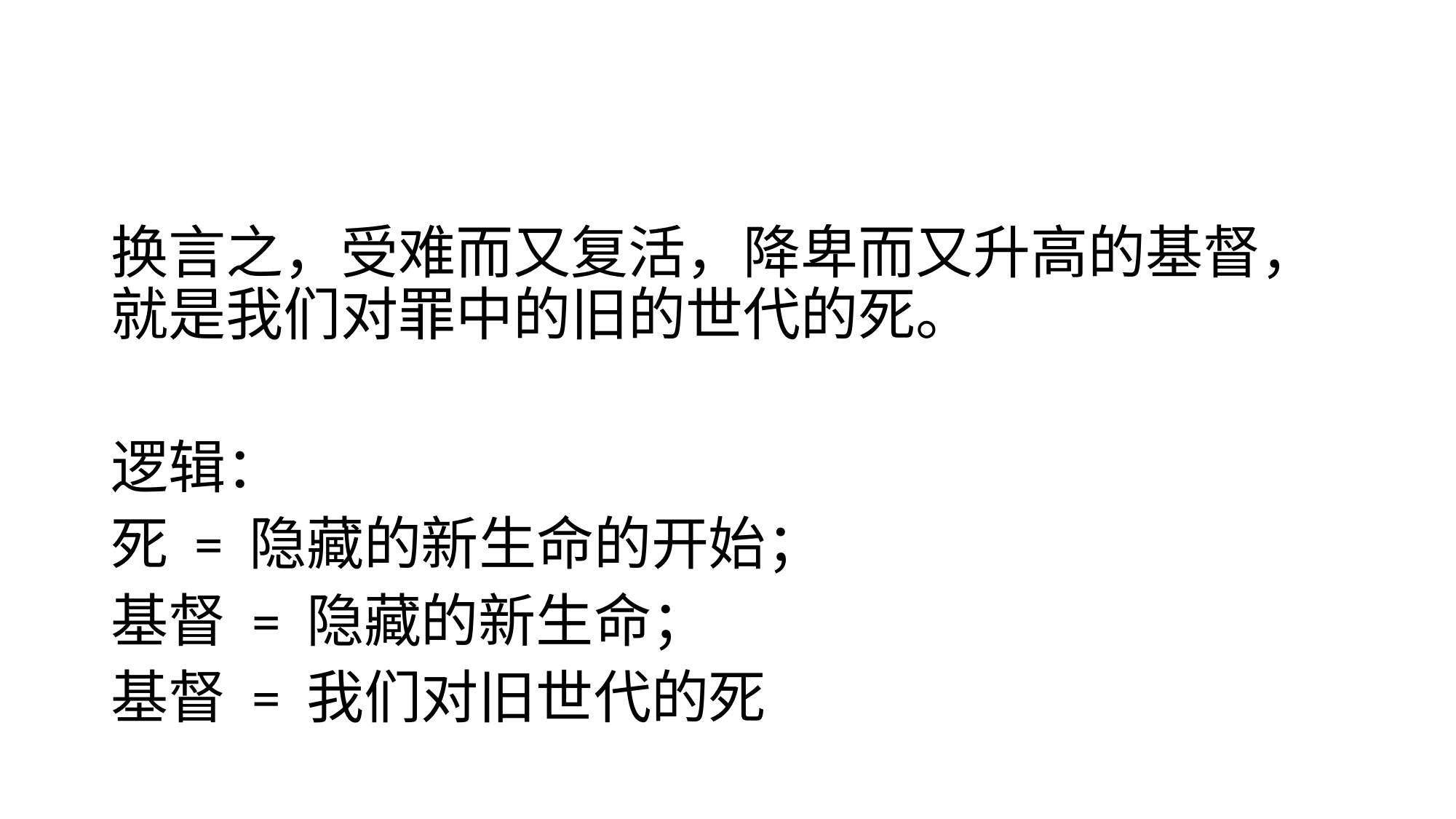

#
换言之，受难而又复活，降卑而又升高的基督，就是我们对罪中的旧的世代的死。

逻辑：
死 = 隐藏的新生命的开始；
基督 = 隐藏的新生命；
基督 = 我们对旧世代的死